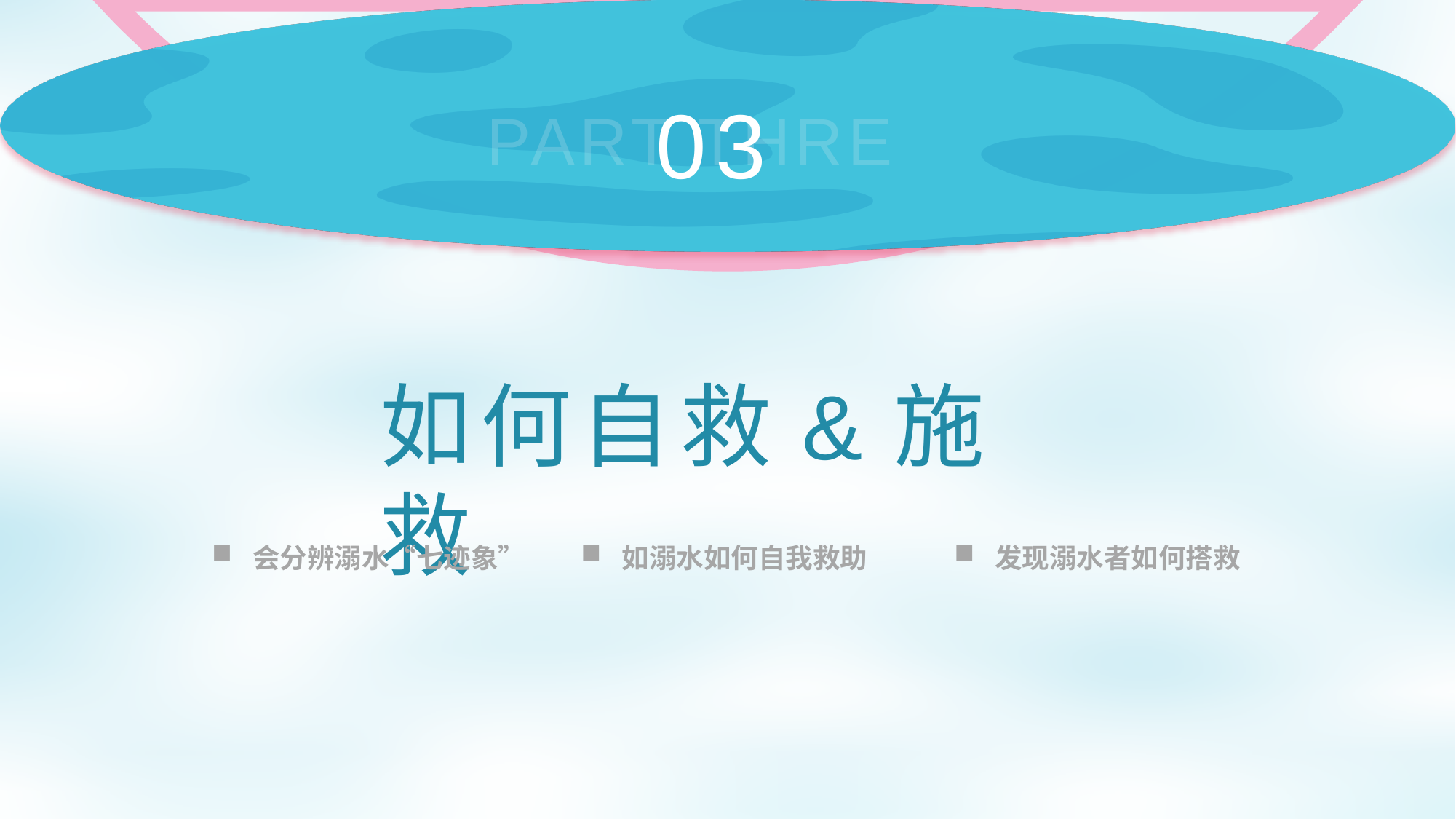

03
PART THREE
如何自救&施救
会分辨溺水“七迹象”
如溺水如何自我救助
发现溺水者如何搭救